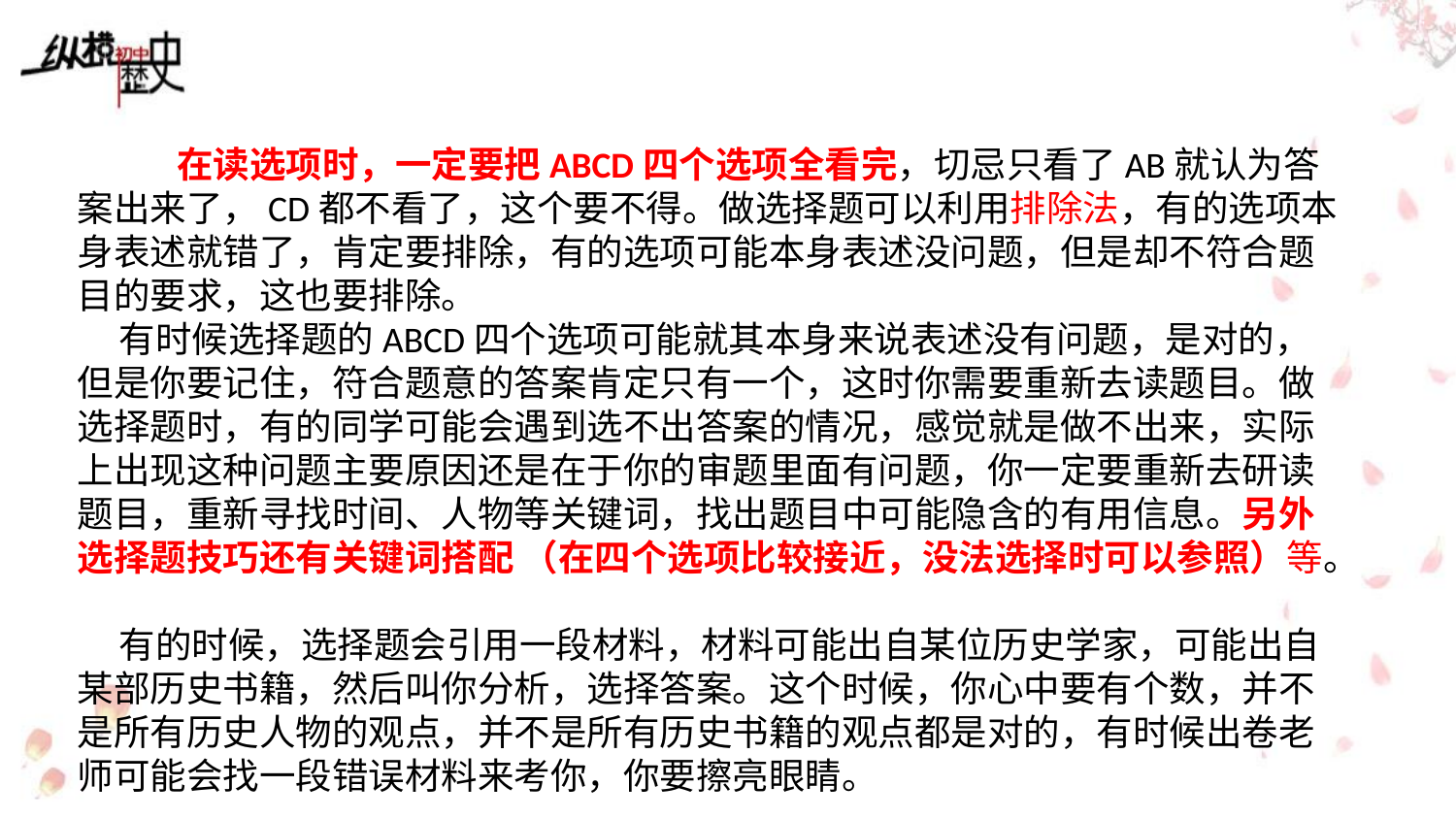

在读选项时，一定要把ABCD四个选项全看完，切忌只看了AB就认为答案出来了，CD都不看了，这个要不得。做选择题可以利用排除法，有的选项本身表述就错了，肯定要排除，有的选项可能本身表述没问题，但是却不符合题目的要求，这也要排除。
    有时候选择题的ABCD四个选项可能就其本身来说表述没有问题，是对的，但是你要记住，符合题意的答案肯定只有一个，这时你需要重新去读题目。做选择题时，有的同学可能会遇到选不出答案的情况，感觉就是做不出来，实际上出现这种问题主要原因还是在于你的审题里面有问题，你一定要重新去研读题目，重新寻找时间、人物等关键词，找出题目中可能隐含的有用信息。另外选择题技巧还有关键词搭配 （在四个选项比较接近，没法选择时可以参照）等。
    有的时候，选择题会引用一段材料，材料可能出自某位历史学家，可能出自某部历史书籍，然后叫你分析，选择答案。这个时候，你心中要有个数，并不是所有历史人物的观点，并不是所有历史书籍的观点都是对的，有时候出卷老师可能会找一段错误材料来考你，你要擦亮眼睛。